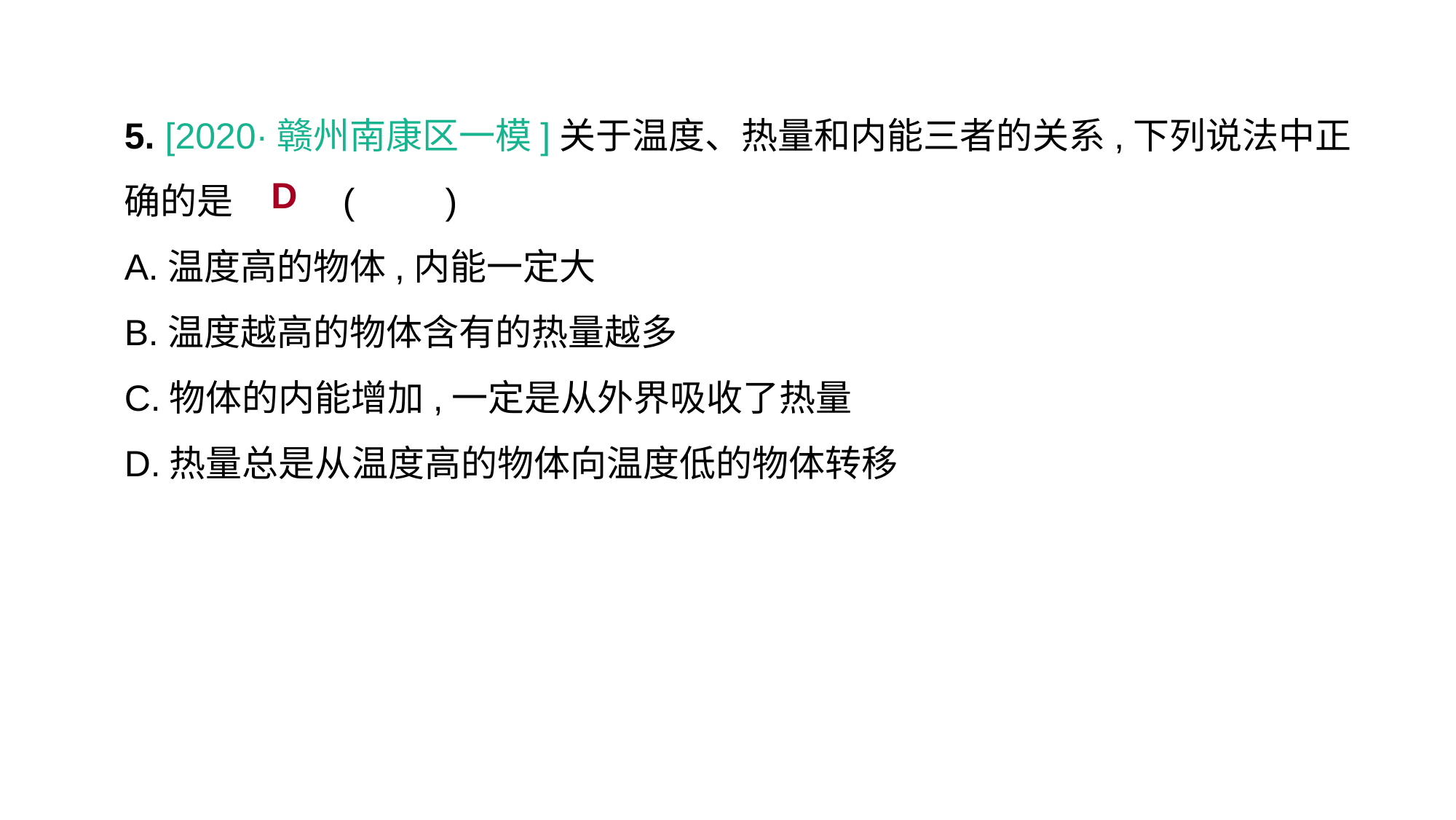

5. [2020·赣州南康区一模]关于温度、热量和内能三者的关系,下列说法中正确的是	(　　)
A.温度高的物体,内能一定大
B.温度越高的物体含有的热量越多
C.物体的内能增加,一定是从外界吸收了热量
D.热量总是从温度高的物体向温度低的物体转移
D